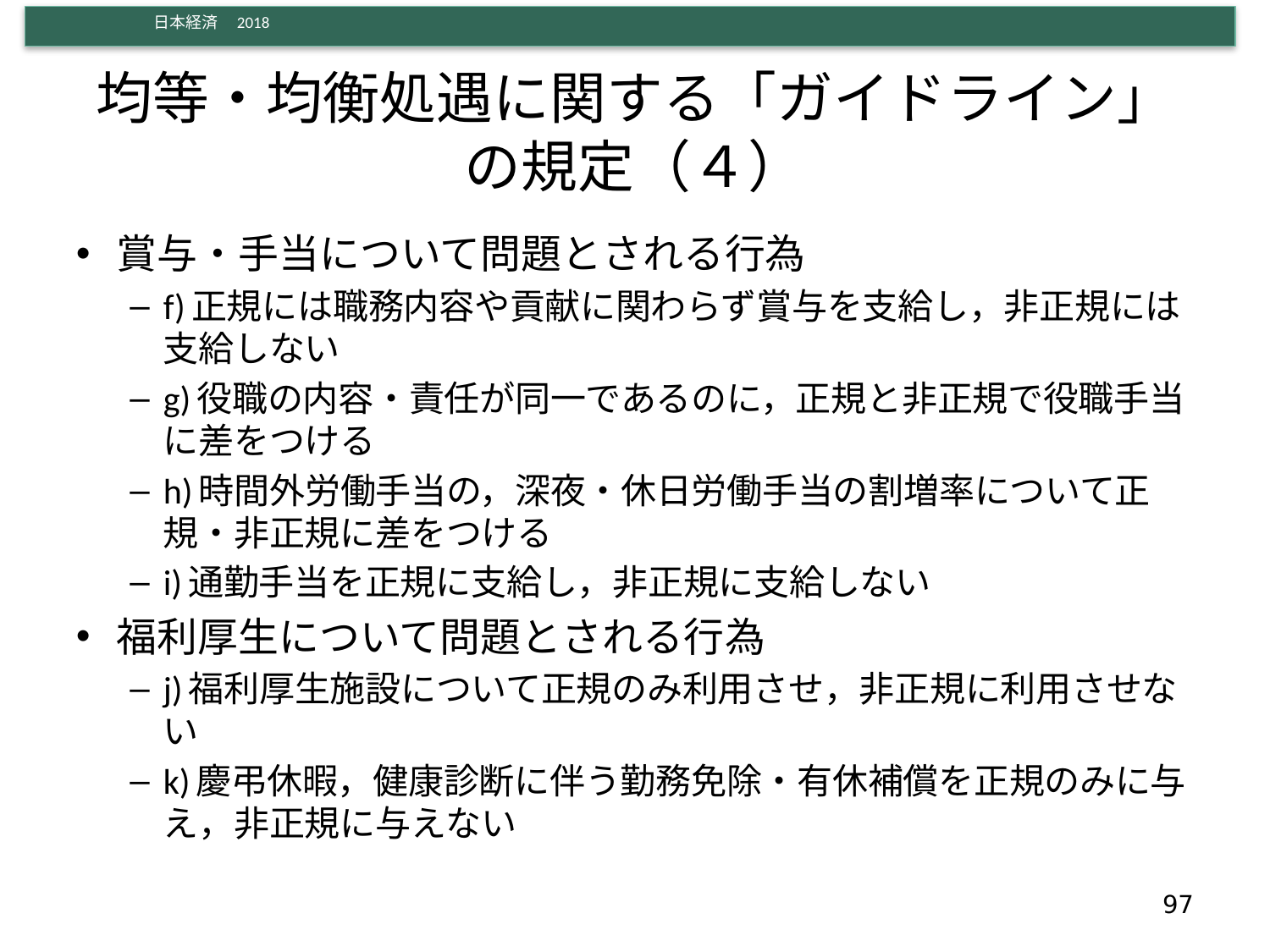

# 均等・均衡処遇に関する「ガイドライン」の規定（４）
賞与・手当について問題とされる行為
f)正規には職務内容や貢献に関わらず賞与を支給し，非正規には支給しない
g)役職の内容・責任が同一であるのに，正規と非正規で役職手当に差をつける
h)時間外労働手当の，深夜・休日労働手当の割増率について正規・非正規に差をつける
i)通勤手当を正規に支給し，非正規に支給しない
福利厚生について問題とされる行為
j)福利厚生施設について正規のみ利用させ，非正規に利用させない
k)慶弔休暇，健康診断に伴う勤務免除・有休補償を正規のみに与え，非正規に与えない
97